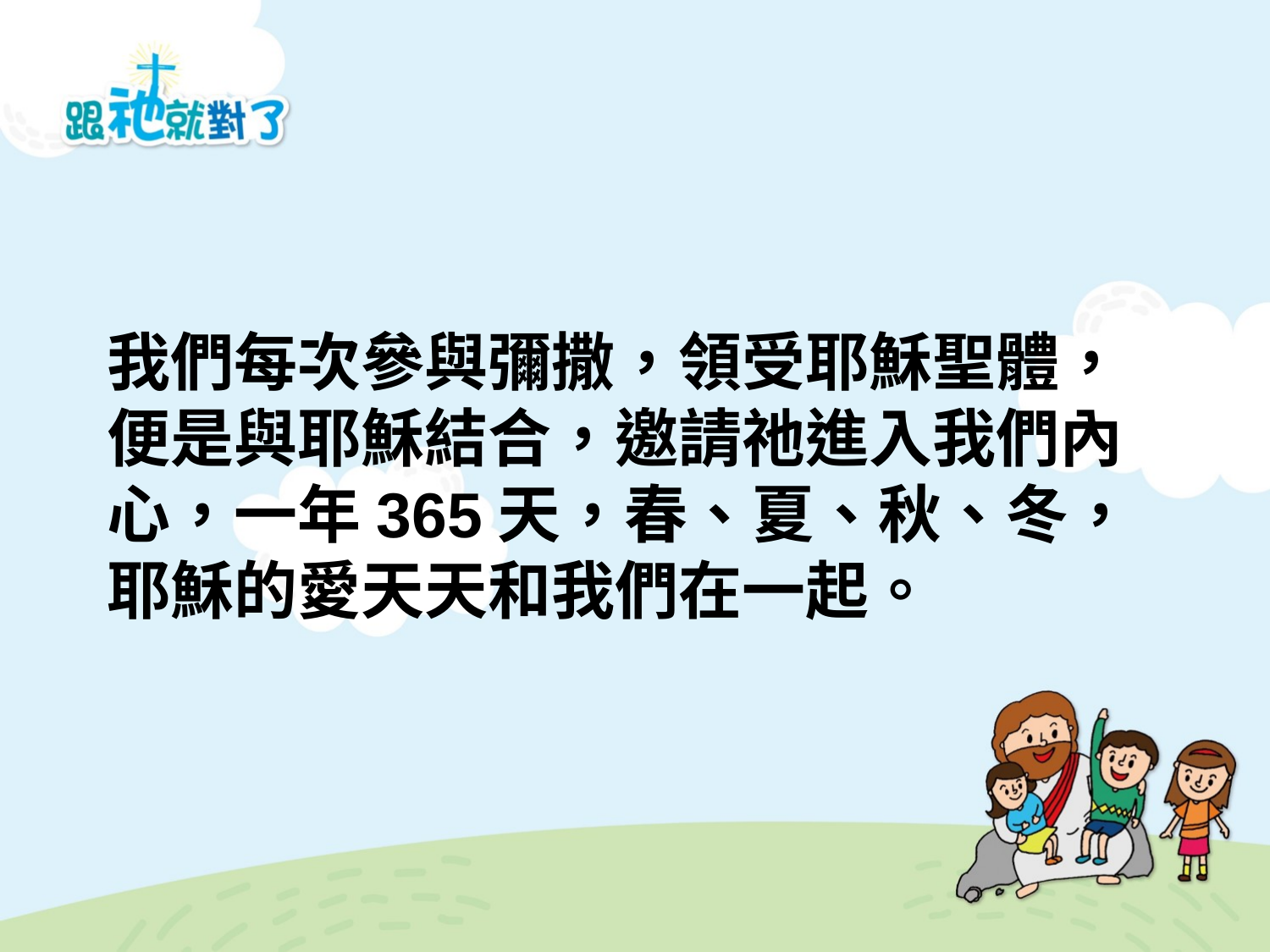

我們每次參與彌撒，領受耶穌聖體，便是與耶穌結合，邀請祂進入我們內心，一年365天，春、夏、秋、冬，耶穌的愛天天和我們在一起。